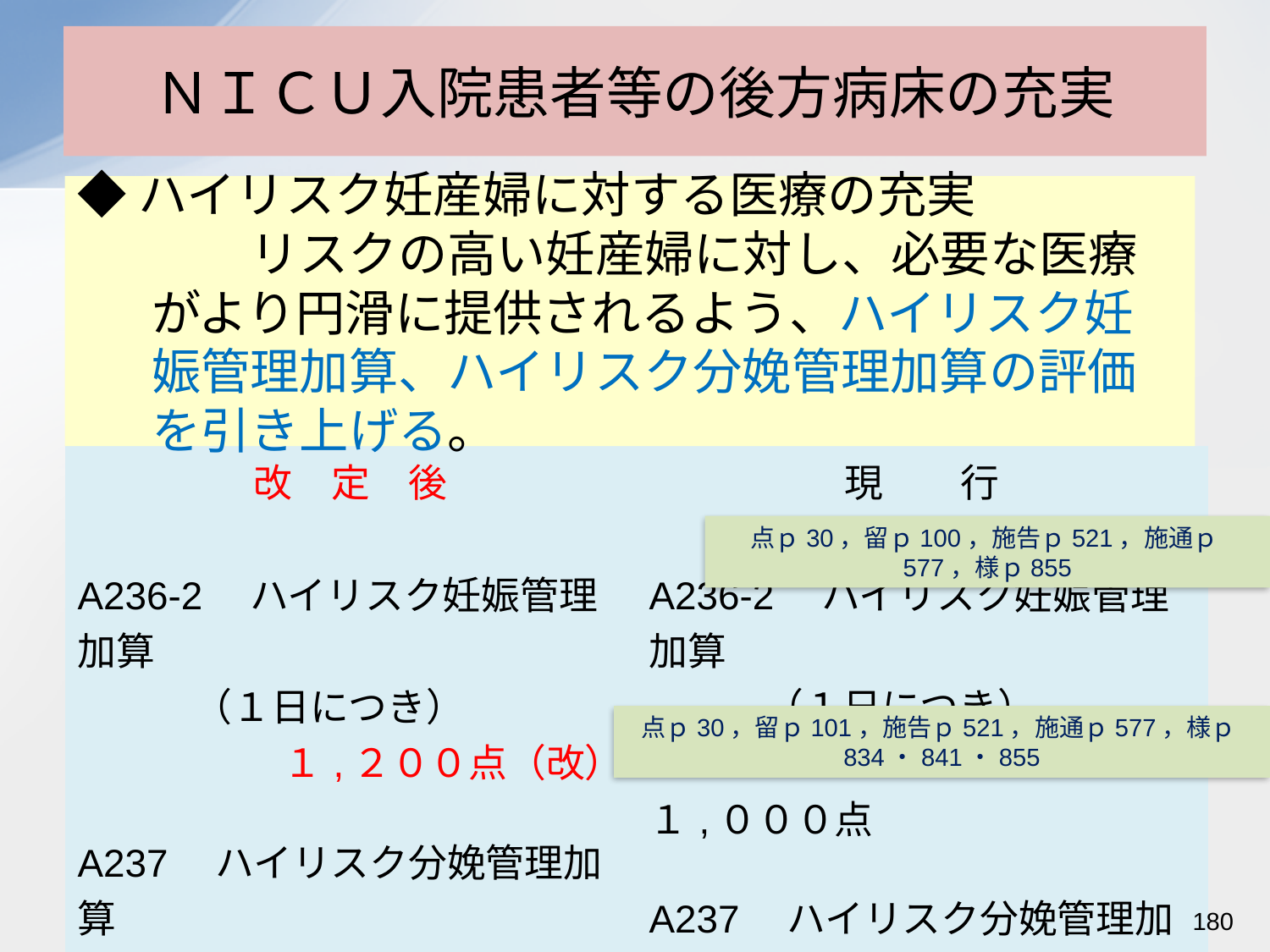

# ＮＩＣＵ入院患者等の後方病床の充実
◆ハイリスク妊産婦に対する医療の充実
　　　リスクの高い妊産婦に対し、必要な医療がより円滑に提供されるよう、ハイリスク妊娠管理加算、ハイリスク分娩管理加算の評価を引き上げる。
| 改　定　後 | 現　　行 |
| --- | --- |
| A236-2　ハイリスク妊娠管理加算 　　　（１日につき）　 １,２００点（改） A237　ハイリスク分娩管理加算 　　　（１日につき） ３,２００点（改） | A236-2　ハイリスク妊娠管理加算 　　　（１日につき） 　　　　　　　　　　　　　　１,０００点 A237　ハイリスク分娩管理加算 　　　（１日につき）　 　　　　　　　　　　　　　　３,０００点 |
点ｐ30，留ｐ100，施告ｐ521，施通ｐ577，様ｐ855
点ｐ30，留ｐ101，施告ｐ521，施通ｐ577，様ｐ834・841・855
180